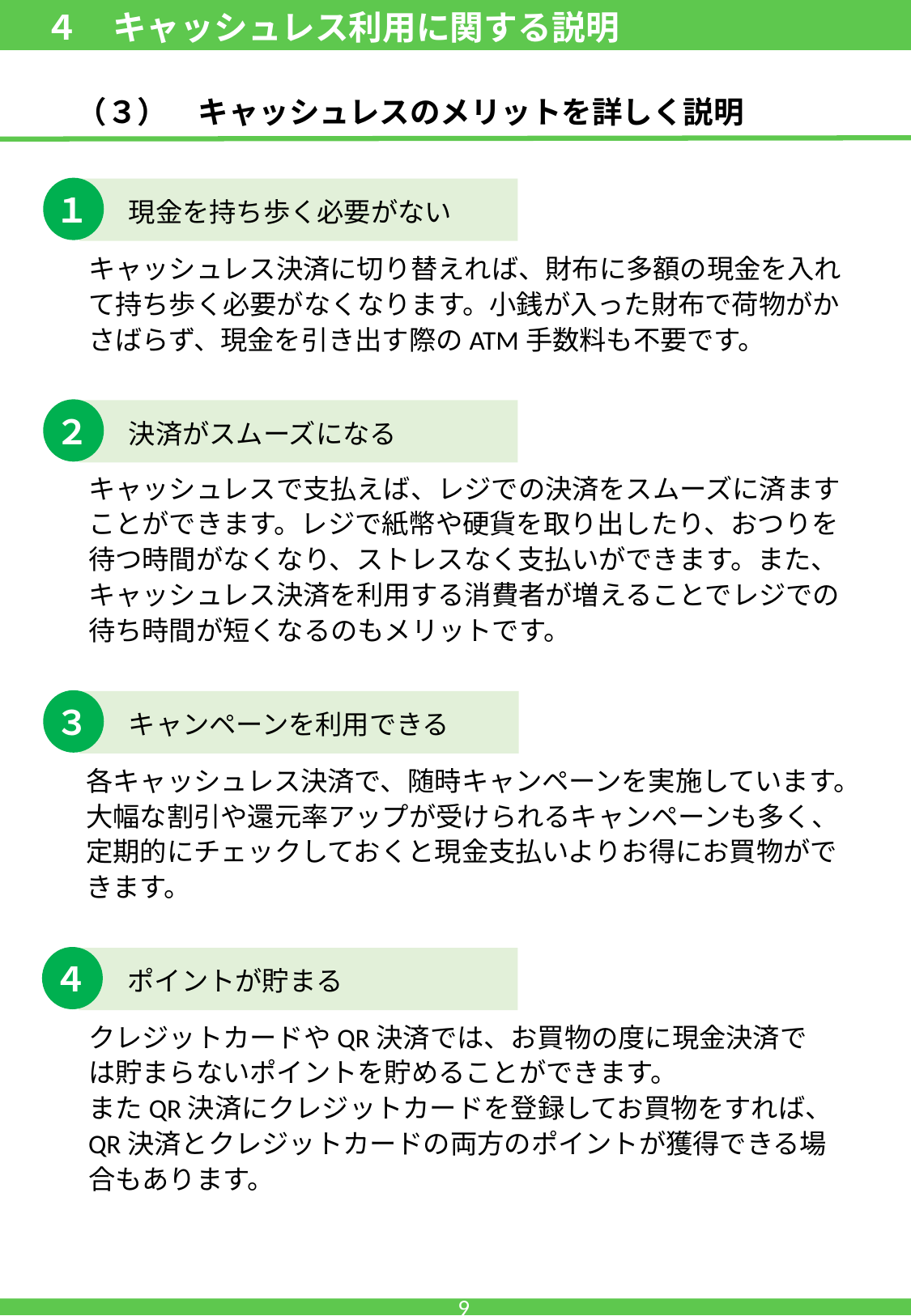

４　キャッシュレス利用に関する説明
　　（３）　キャッシュレスのメリットを詳しく説明

１
現金を持ち歩く必要がない
キャッシュレス決済に切り替えれば、財布に多額の現金を入れて持ち歩く必要がなくなります。小銭が入った財布で荷物がかさばらず、現金を引き出す際のATM手数料も不要です。

２
決済がスムーズになる
キャッシュレスで支払えば、レジでの決済をスムーズに済ますことができます。レジで紙幣や硬貨を取り出したり、おつりを待つ時間がなくなり、ストレスなく支払いができます。また、キャッシュレス決済を利用する消費者が増えることでレジでの待ち時間が短くなるのもメリットです。

３
キャンペーンを利用できる
各キャッシュレス決済で、随時キャンペーンを実施しています。大幅な割引や還元率アップが受けられるキャンペーンも多く、定期的にチェックしておくと現金支払いよりお得にお買物ができます。

４
ポイントが貯まる
クレジットカードやQR決済では、お買物の度に現金決済では貯まらないポイントを貯めることができます。
またQR決済にクレジットカードを登録してお買物をすれば、QR決済とクレジットカードの両方のポイントが獲得できる場合もあります。
9